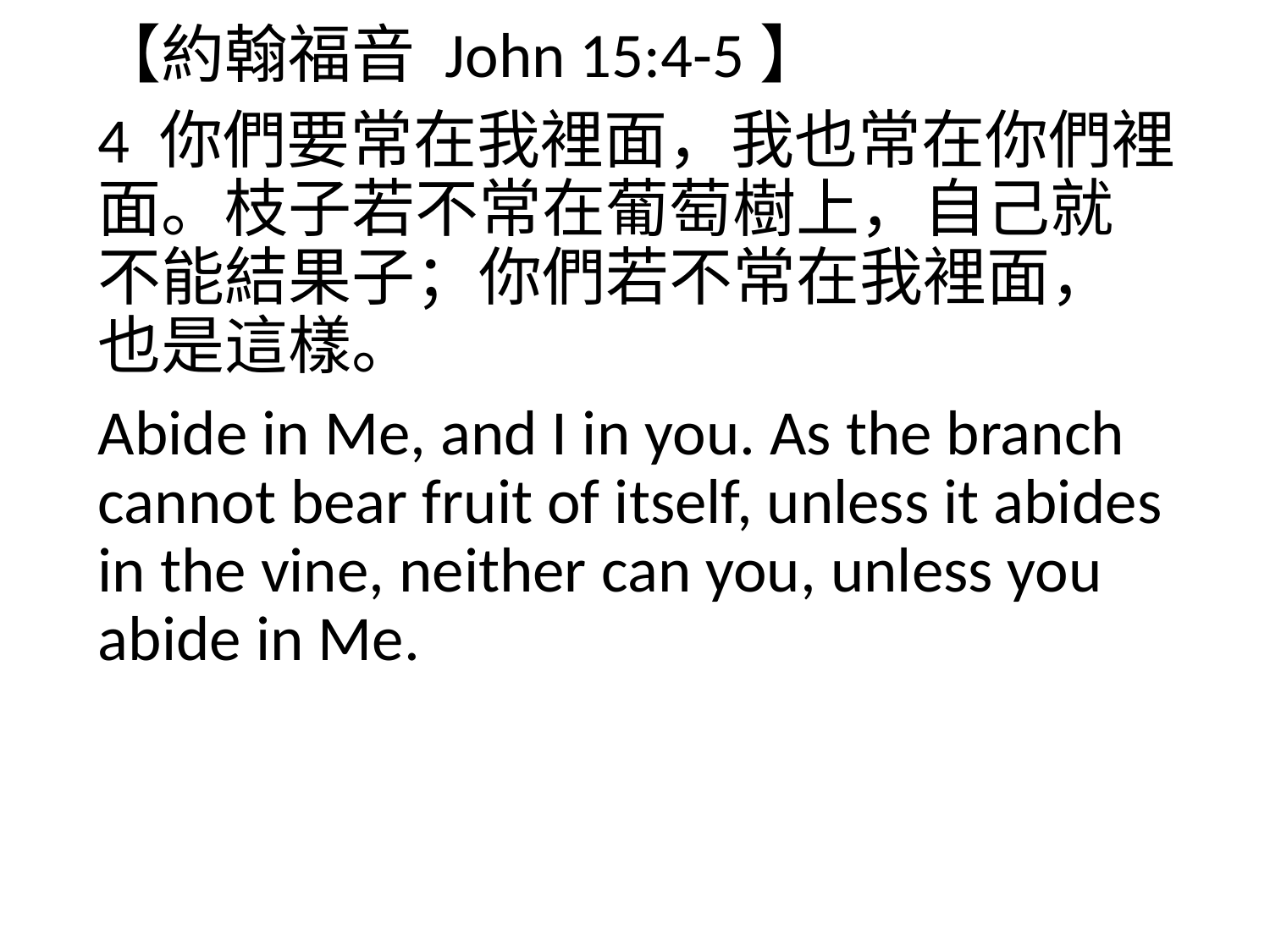

【約翰福音 John 15:4-5】
4 你們要常在我裡面，我也常在你們裡面。枝子若不常在葡萄樹上，自己就不能結果子；你們若不常在我裡面，也是這樣。
Abide in Me, and I in you. As the branch cannot bear fruit of itself, unless it abides in the vine, neither can you, unless you abide in Me.